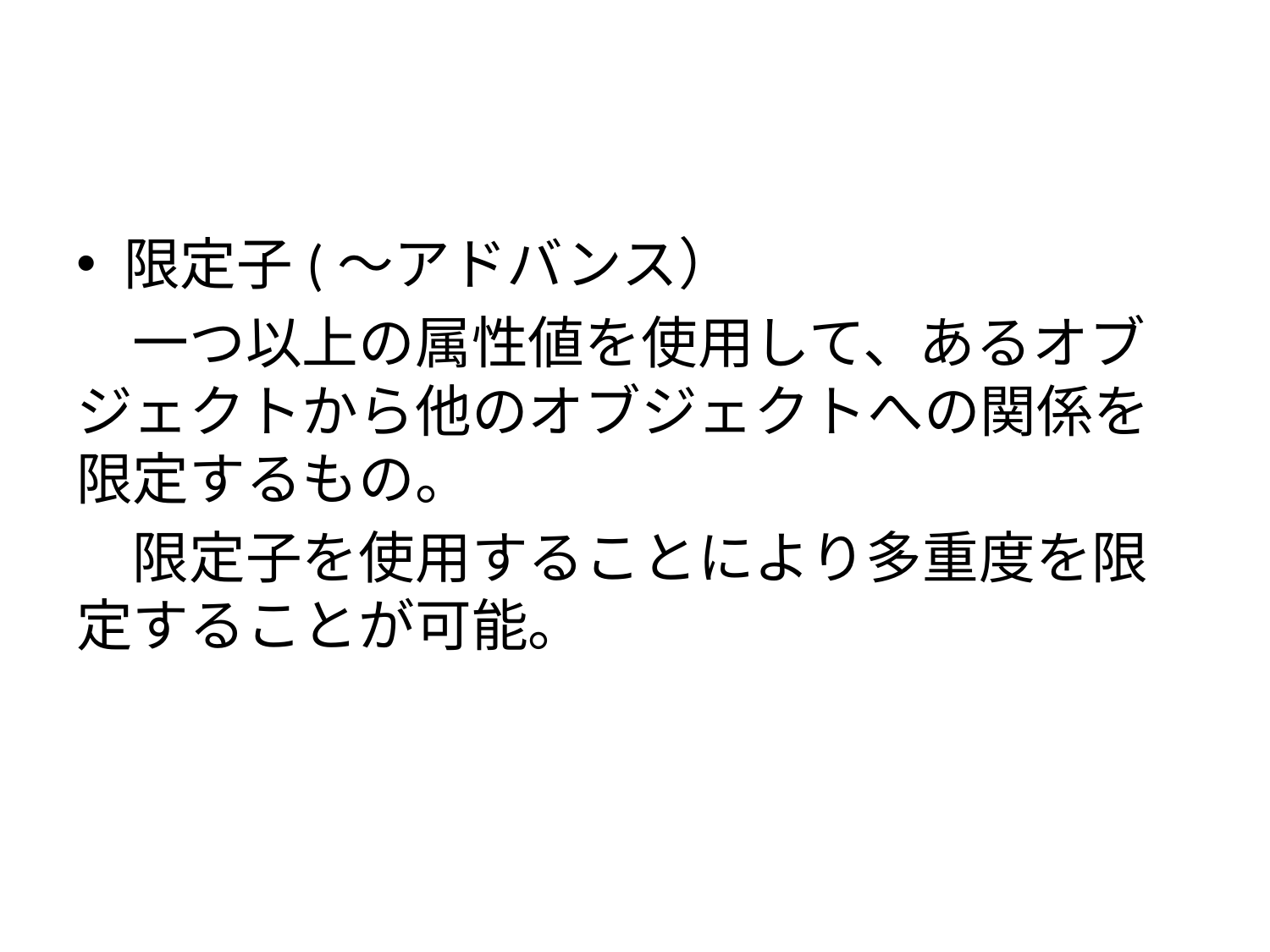

#
限定子(～アドバンス）
　一つ以上の属性値を使用して、あるオブジェクトから他のオブジェクトへの関係を限定するもの。
　限定子を使用することにより多重度を限定することが可能。